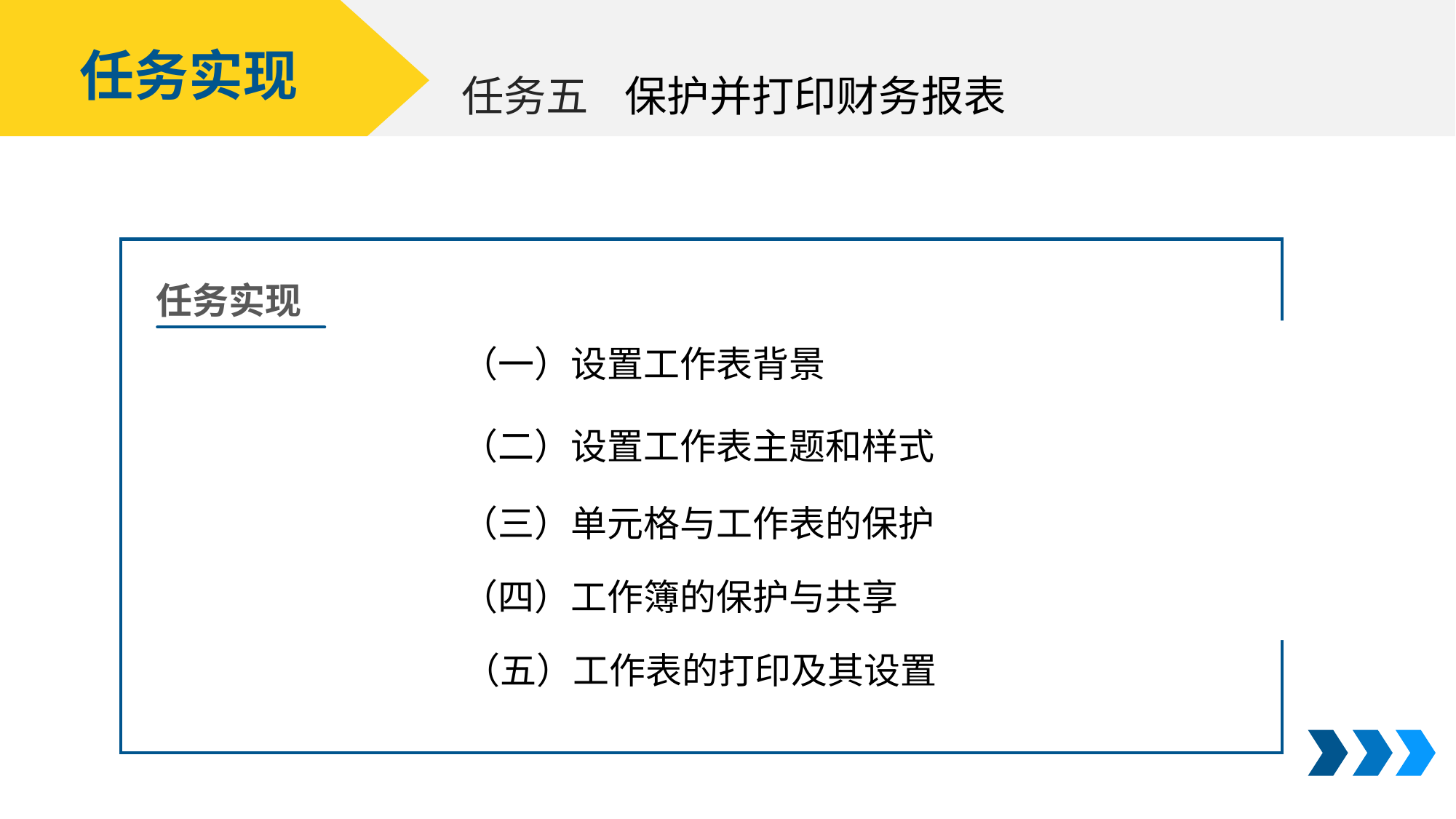

任务实现
保护并打印财务报表
任务五

任务实现

（一）设置工作表背景
（二）设置工作表主题和样式
（三）单元格与工作表的保护
（四）工作簿的保护与共享
（五）工作表的打印及其设置